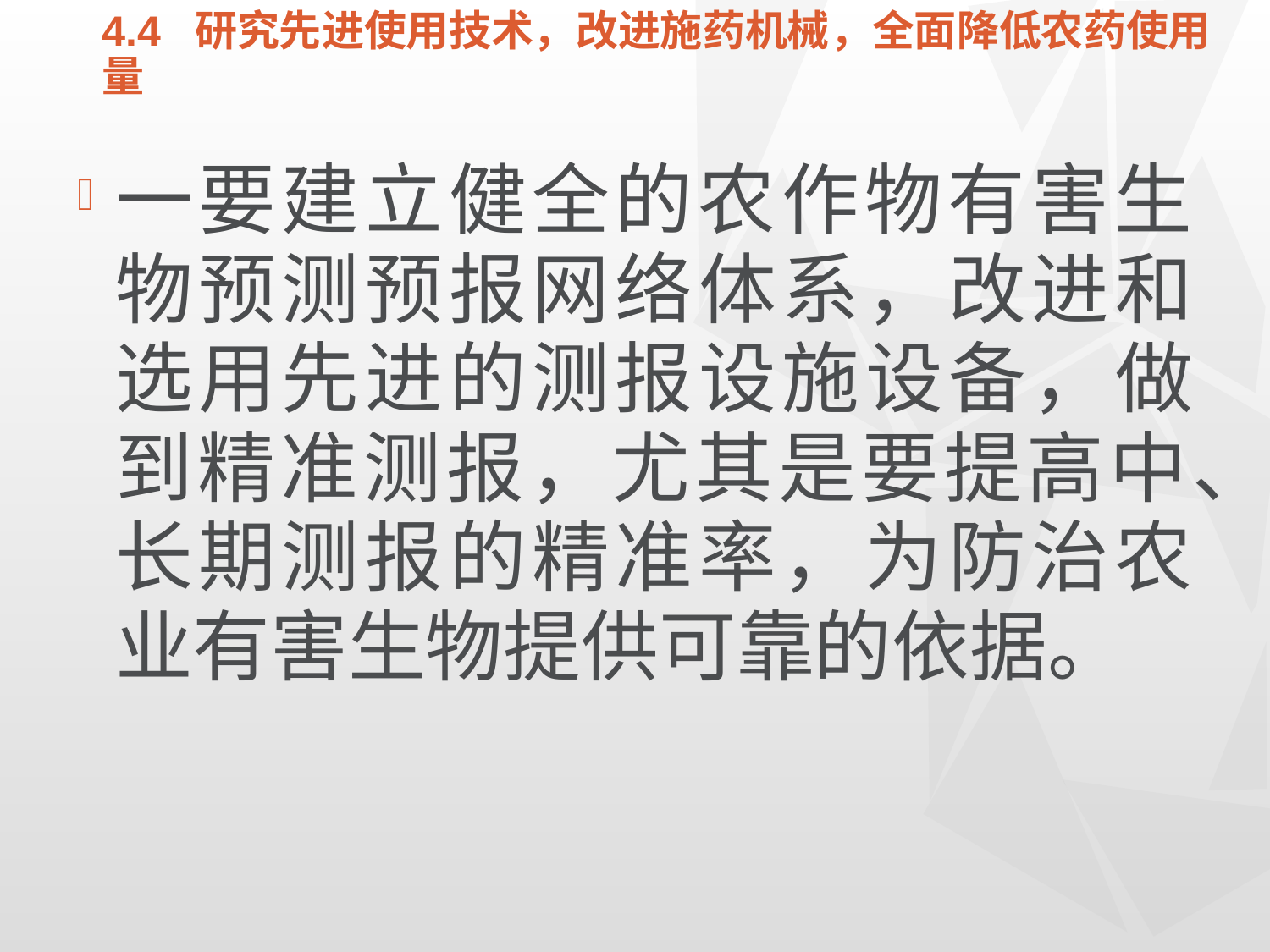

# 4.4  研究先进使用技术，改进施药机械，全面降低农药使用量
一要建立健全的农作物有害生物预测预报网络体系，改进和选用先进的测报设施设备，做到精准测报，尤其是要提高中、长期测报的精准率，为防治农业有害生物提供可靠的依据。